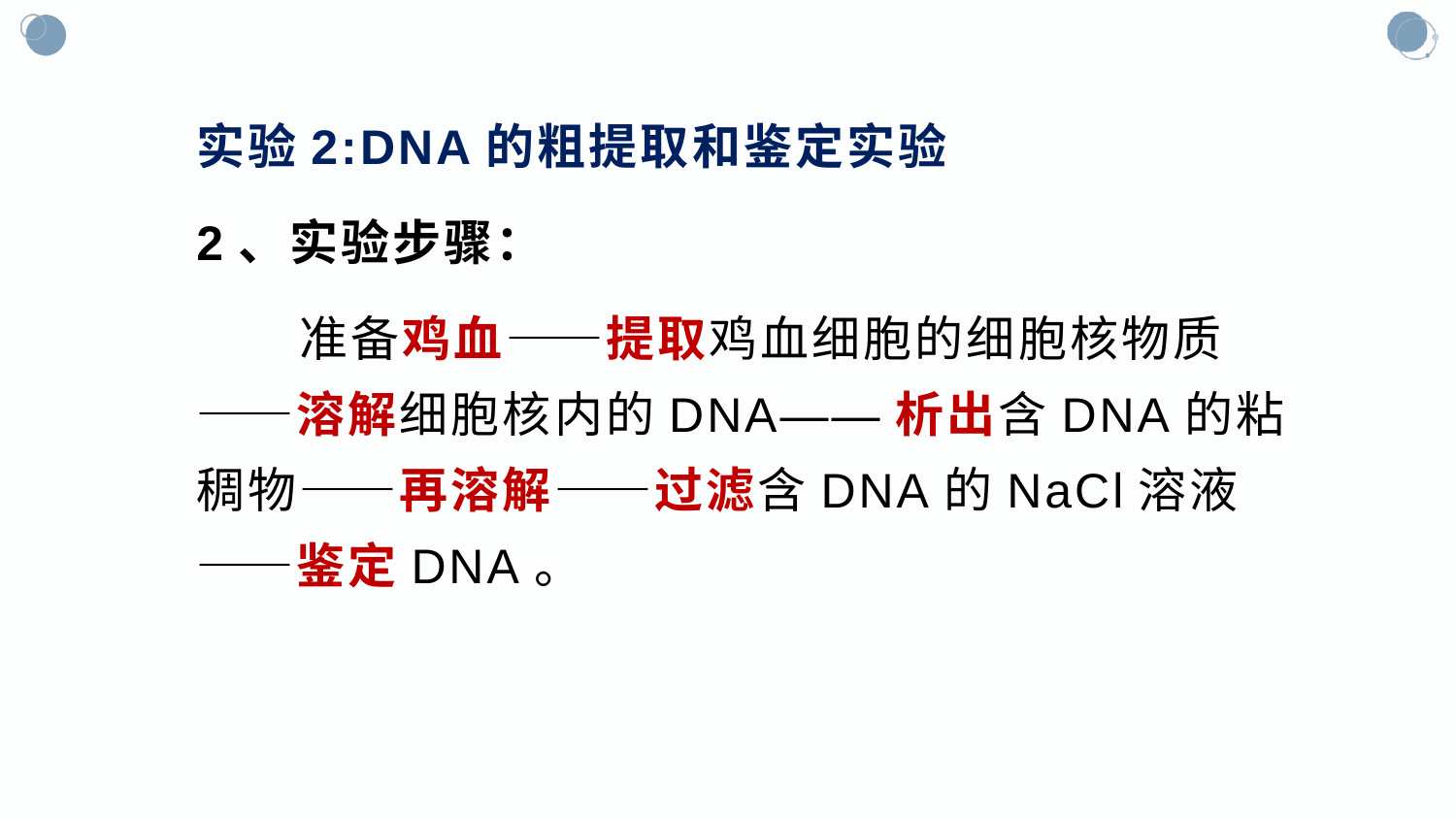

实验2:DNA的粗提取和鉴定实验
2、实验步骤：
　　准备鸡血——提取鸡血细胞的细胞核物质——溶解细胞核内的DNA——析出含DNA的粘稠物——再溶解——过滤含DNA的NaCl溶液——鉴定DNA。